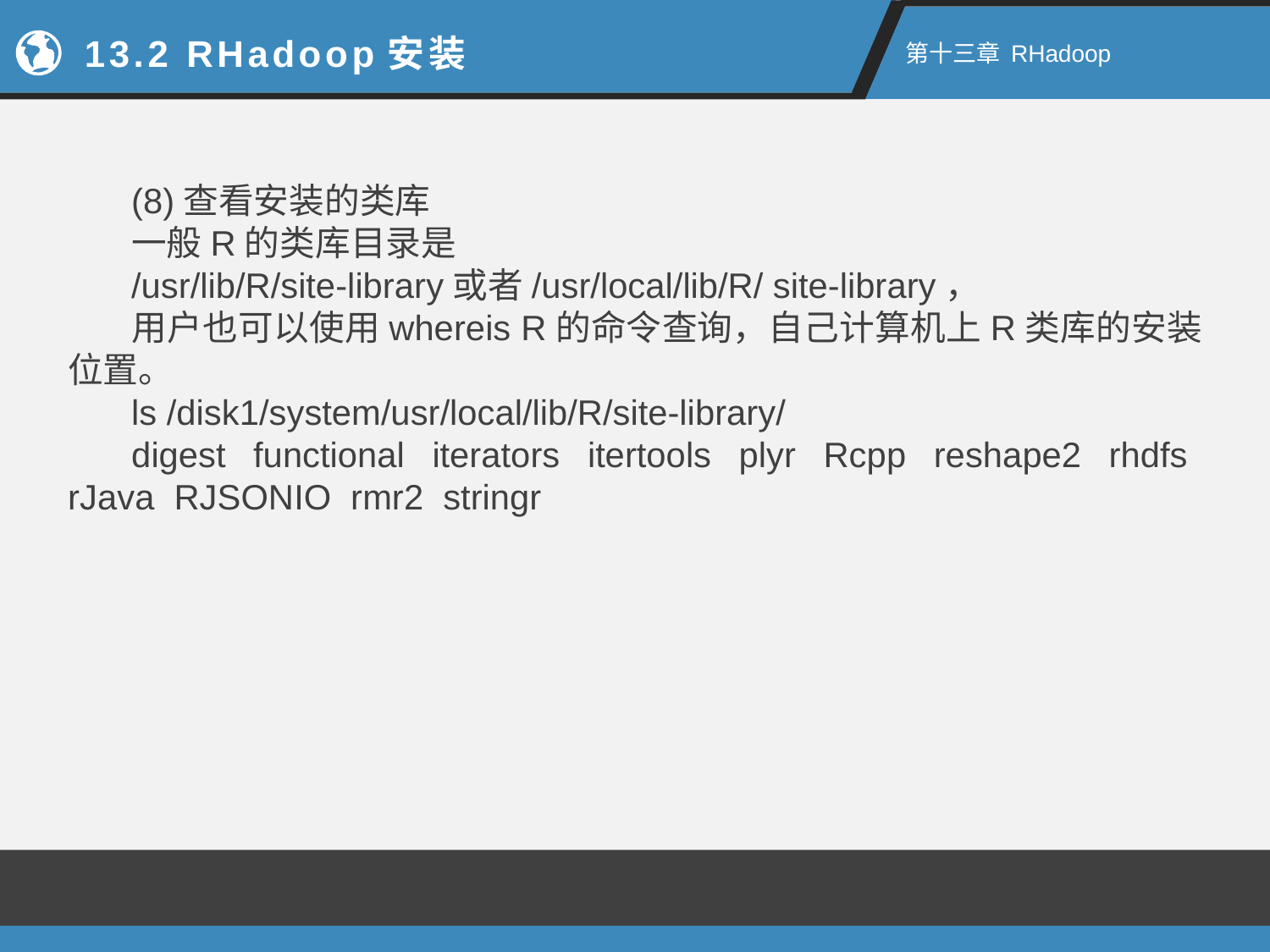

13.2 RHadoop安装

第十三章 RHadoop
(8)查看安装的类库
一般R的类库目录是
/usr/lib/R/site-library或者/usr/local/lib/R/ site-library，
用户也可以使用whereis R的命令查询，自己计算机上R类库的安装位置。
ls /disk1/system/usr/local/lib/R/site-library/
digest  functional  iterators  itertools  plyr  Rcpp  reshape2  rhdfs  rJava  RJSONIO  rmr2  stringr